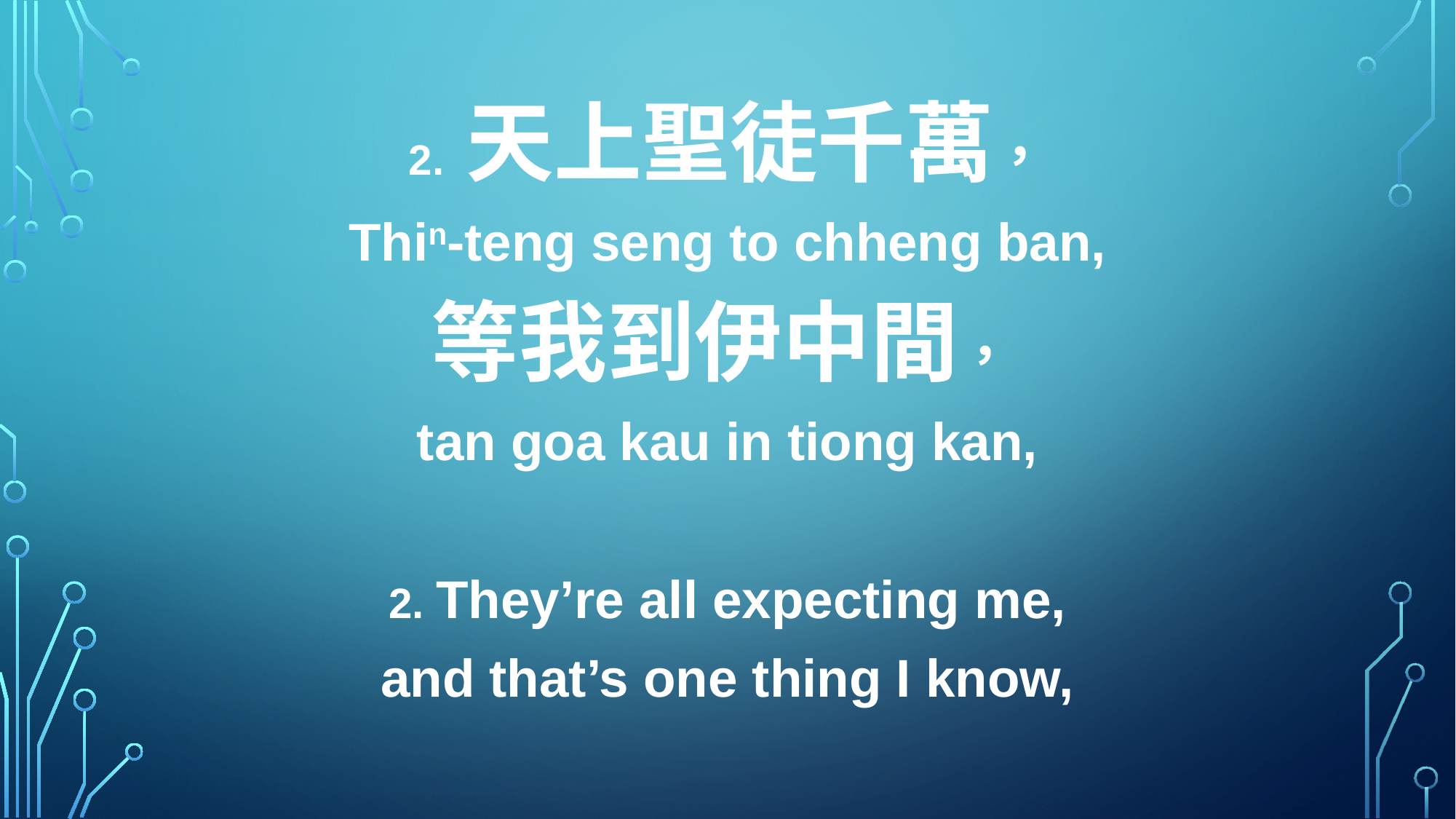

2. 天上聖徒千萬，
Thin-teng seng to chheng ban,
等我到伊中間，
tan goa kau in tiong kan,

2. They’re all expecting me,
and that’s one thing I know,